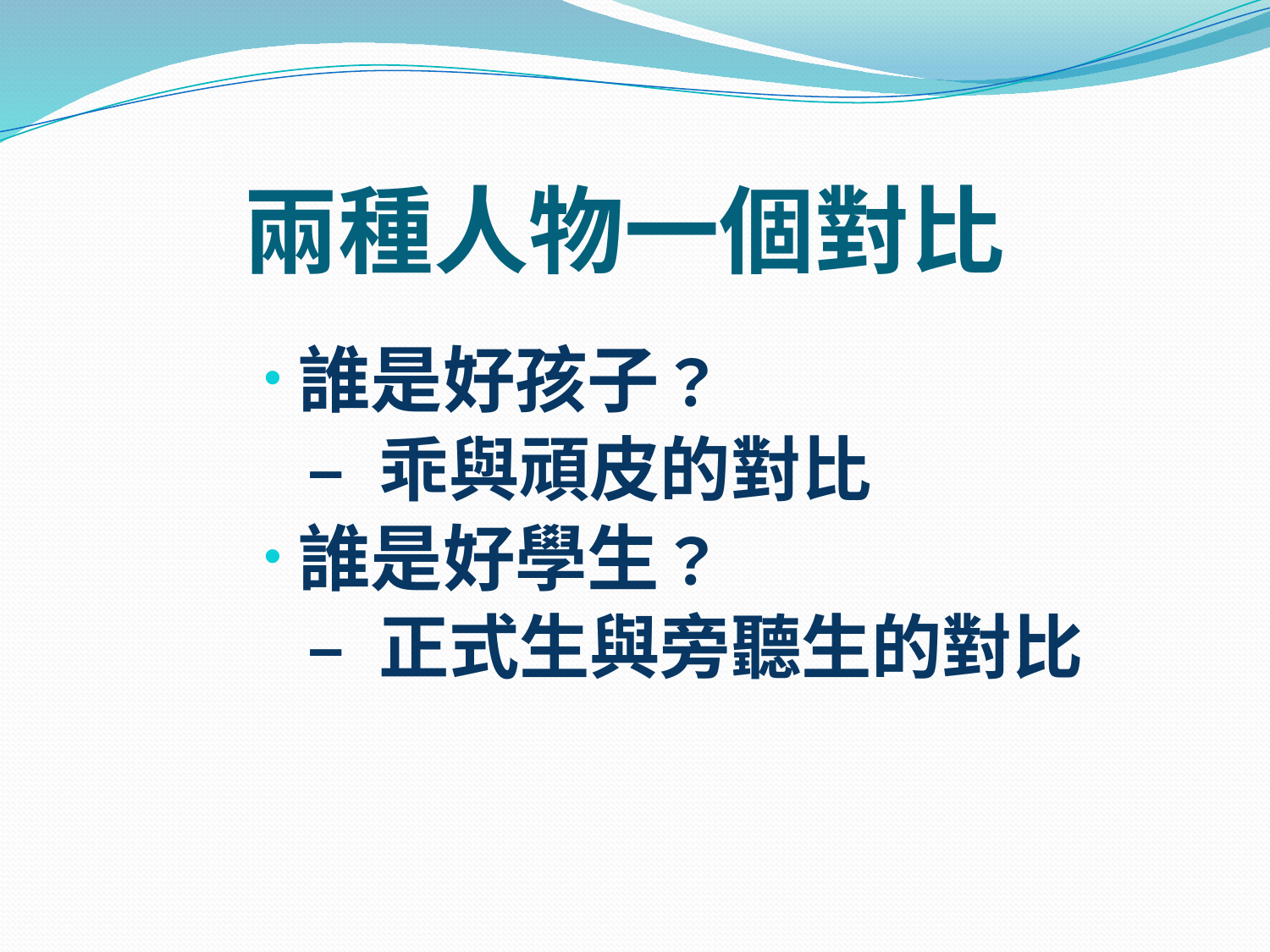

# 兩種人物一個對比
誰是好孩子？
– 乖與頑皮的對比
誰是好學生？
– 正式生與旁聽生的對比